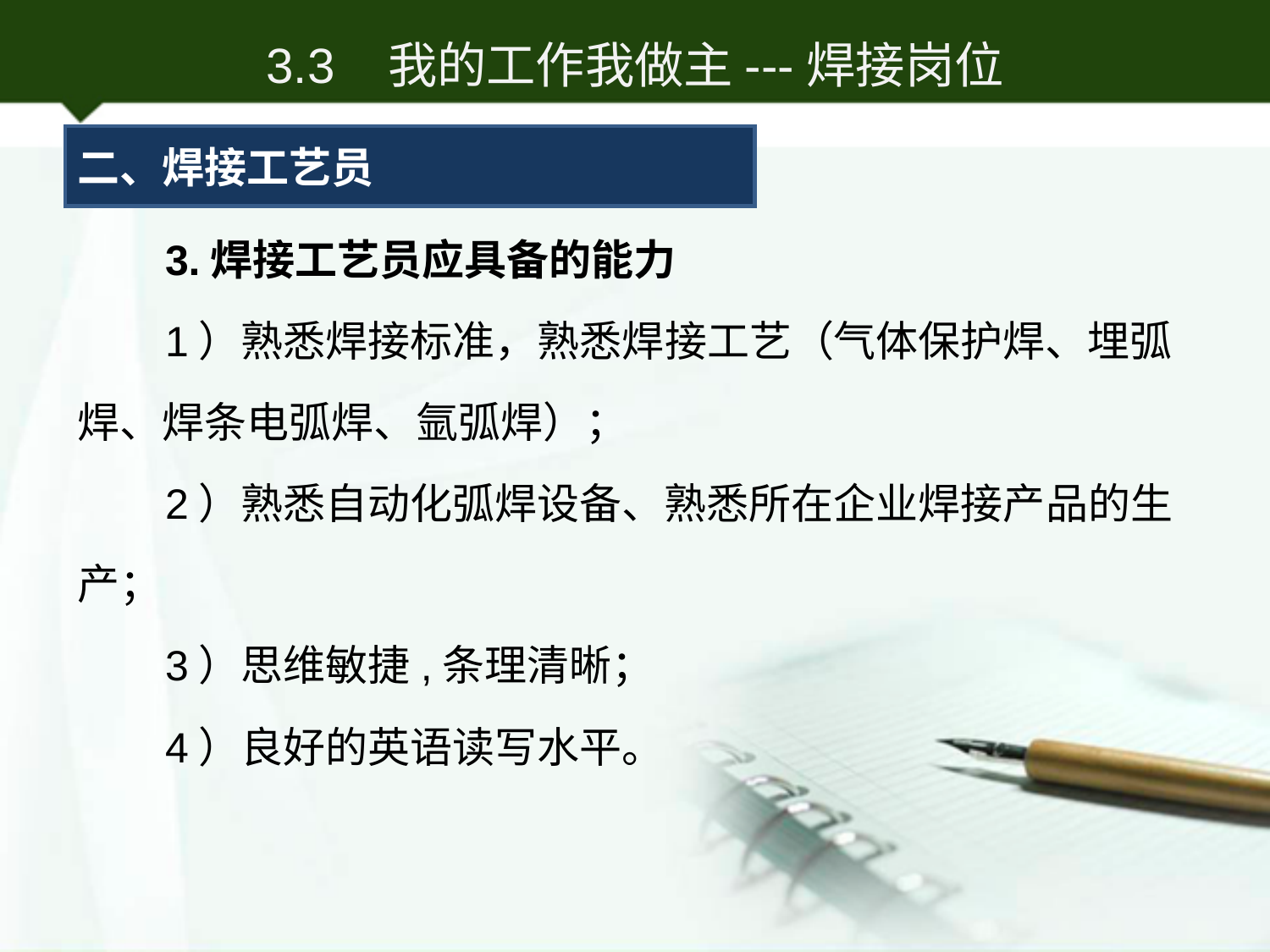

3.3   我的工作我做主---焊接岗位
二、焊接工艺员
3.焊接工艺员应具备的能力
1）熟悉焊接标准，熟悉焊接工艺（气体保护焊、埋弧焊、焊条电弧焊、氩弧焊）；
2）熟悉自动化弧焊设备、熟悉所在企业焊接产品的生产；
3）思维敏捷,条理清晰；
4）良好的英语读写水平。